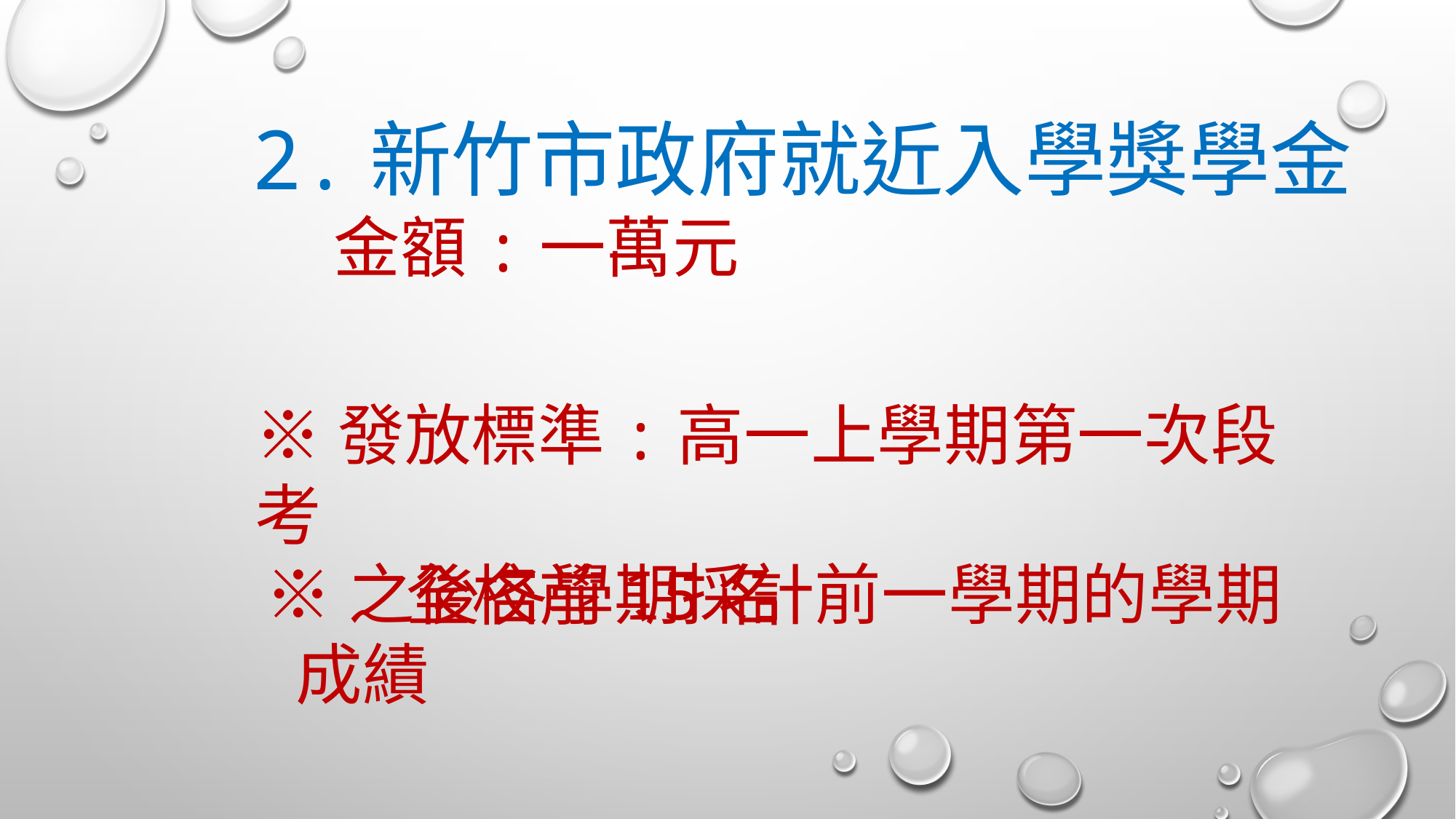

# 2.新竹市政府就近入學獎學金
金額:一萬元
※發放標準:高一上學期第一次段考
         全校前15名
※之後各學期採計前一學期的學期
 成績